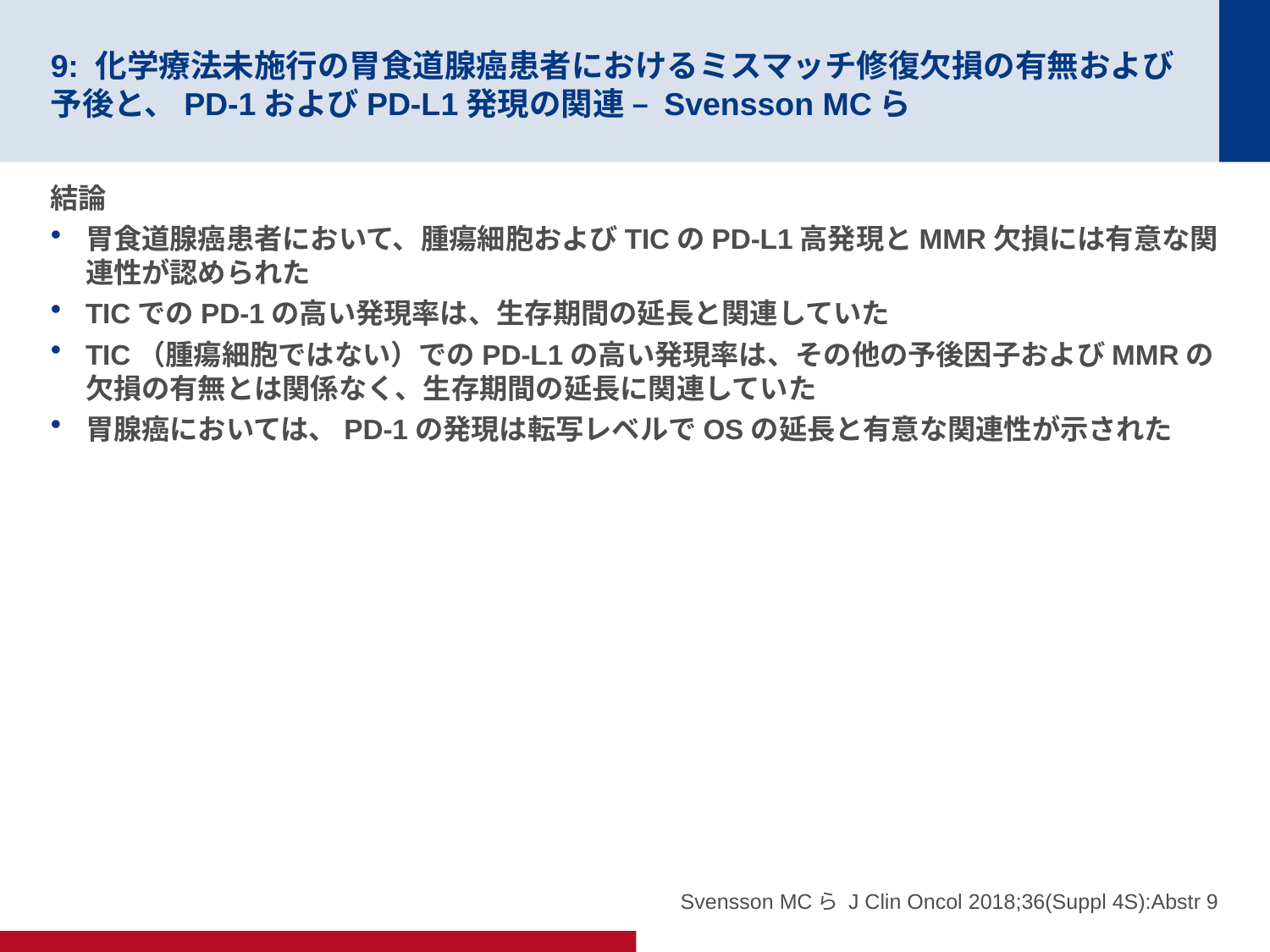

# 9: 化学療法未施行の胃食道腺癌患者におけるミスマッチ修復欠損の有無および予後と、PD-1およびPD-L1発現の関連 – Svensson MCら
結論
胃食道腺癌患者において、腫瘍細胞およびTICのPD-L1高発現とMMR欠損には有意な関連性が認められた
TICでのPD-1の高い発現率は、生存期間の延長と関連していた
TIC（腫瘍細胞ではない）でのPD-L1の高い発現率は、その他の予後因子およびMMRの欠損の有無とは関係なく、生存期間の延長に関連していた
胃腺癌においては、PD-1の発現は転写レベルでOSの延長と有意な関連性が示された
Svensson MCら J Clin Oncol 2018;36(Suppl 4S):Abstr 9